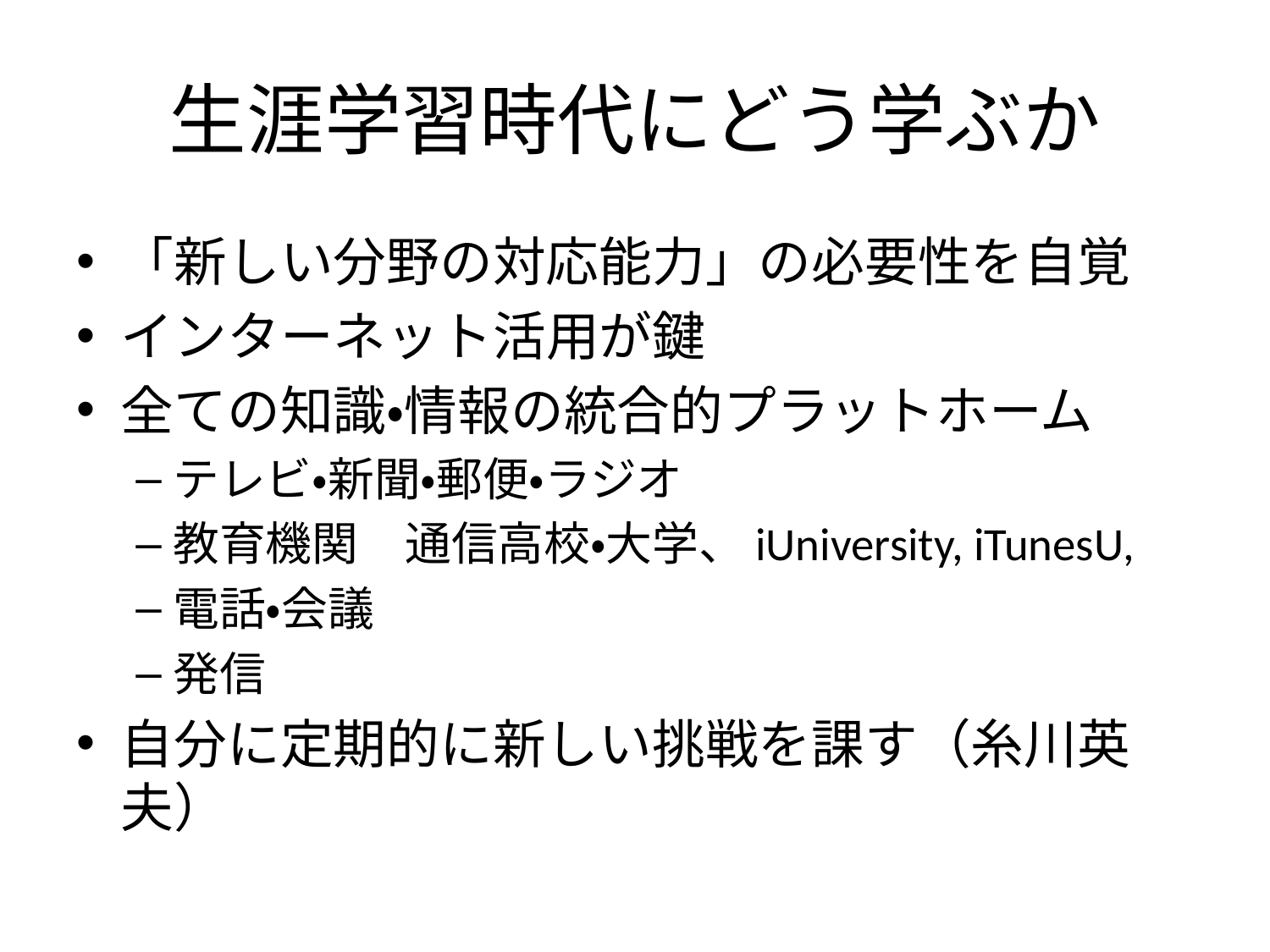

# 生涯学習時代にどう学ぶか
「新しい分野の対応能力」の必要性を自覚
インターネット活用が鍵
全ての知識・情報の統合的プラットホーム
テレビ・新聞・郵便・ラジオ
教育機関　通信高校・大学、iUniversity, iTunesU,
電話・会議
発信
自分に定期的に新しい挑戦を課す（糸川英夫）